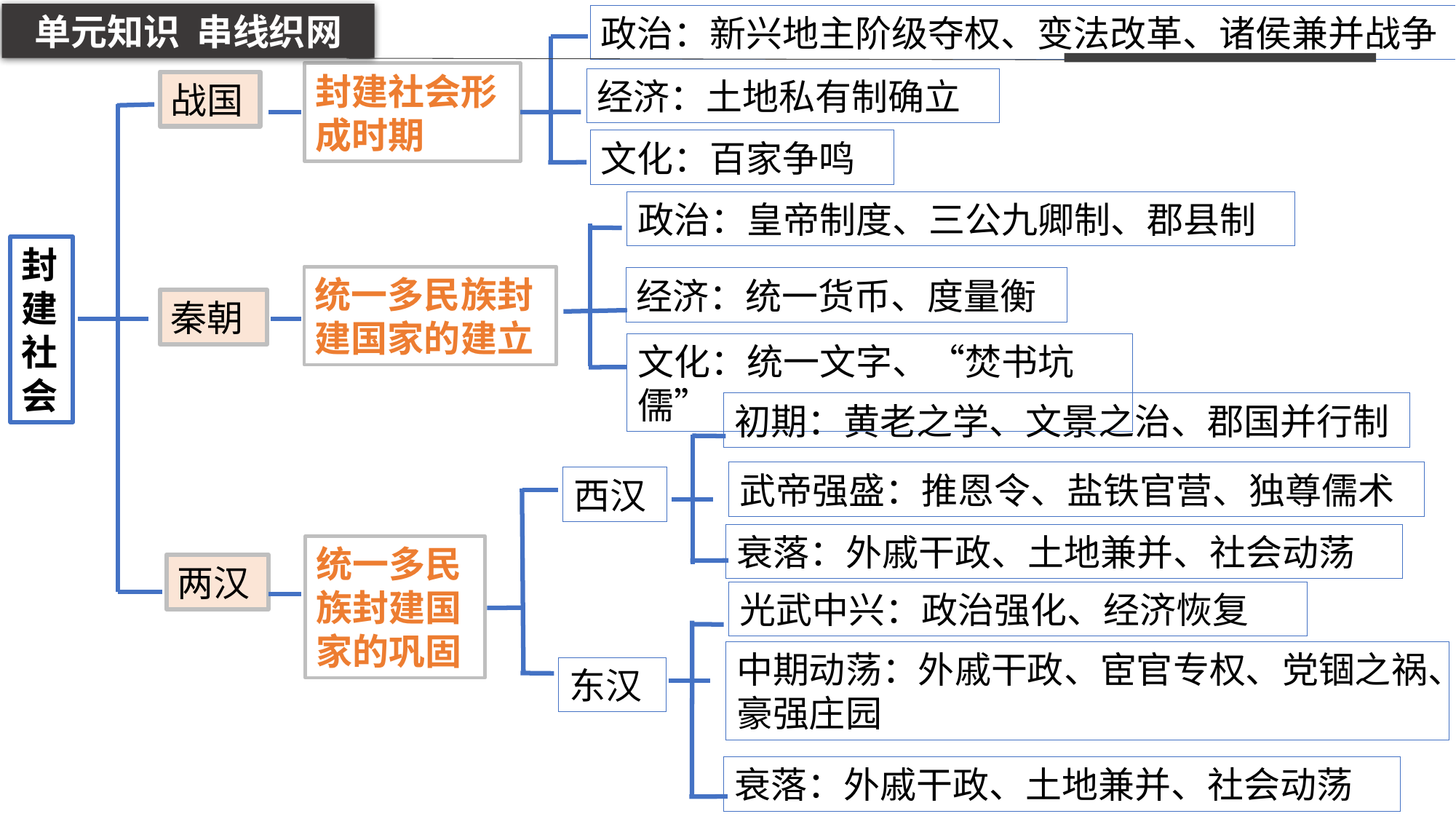

单元知识  串线织网

政治：新兴地主阶级夺权、变法改革、诸侯兼并战争
封建社会形成时期
经济：土地私有制确立
战国
文化：百家争鸣
政治：皇帝制度、三公九卿制、郡县制
封建社会
统一多民族封建国家的建立
经济：统一货币、度量衡
秦朝
文化：统一文字、“焚书坑儒”
初期：黄老之学、文景之治、郡国并行制
武帝强盛：推恩令、盐铁官营、独尊儒术
西汉
衰落：外戚干政、土地兼并、社会动荡
统一多民族封建国家的巩固
两汉
光武中兴：政治强化、经济恢复
中期动荡：外戚干政、宦官专权、党锢之祸、豪强庄园
东汉
衰落：外戚干政、土地兼并、社会动荡